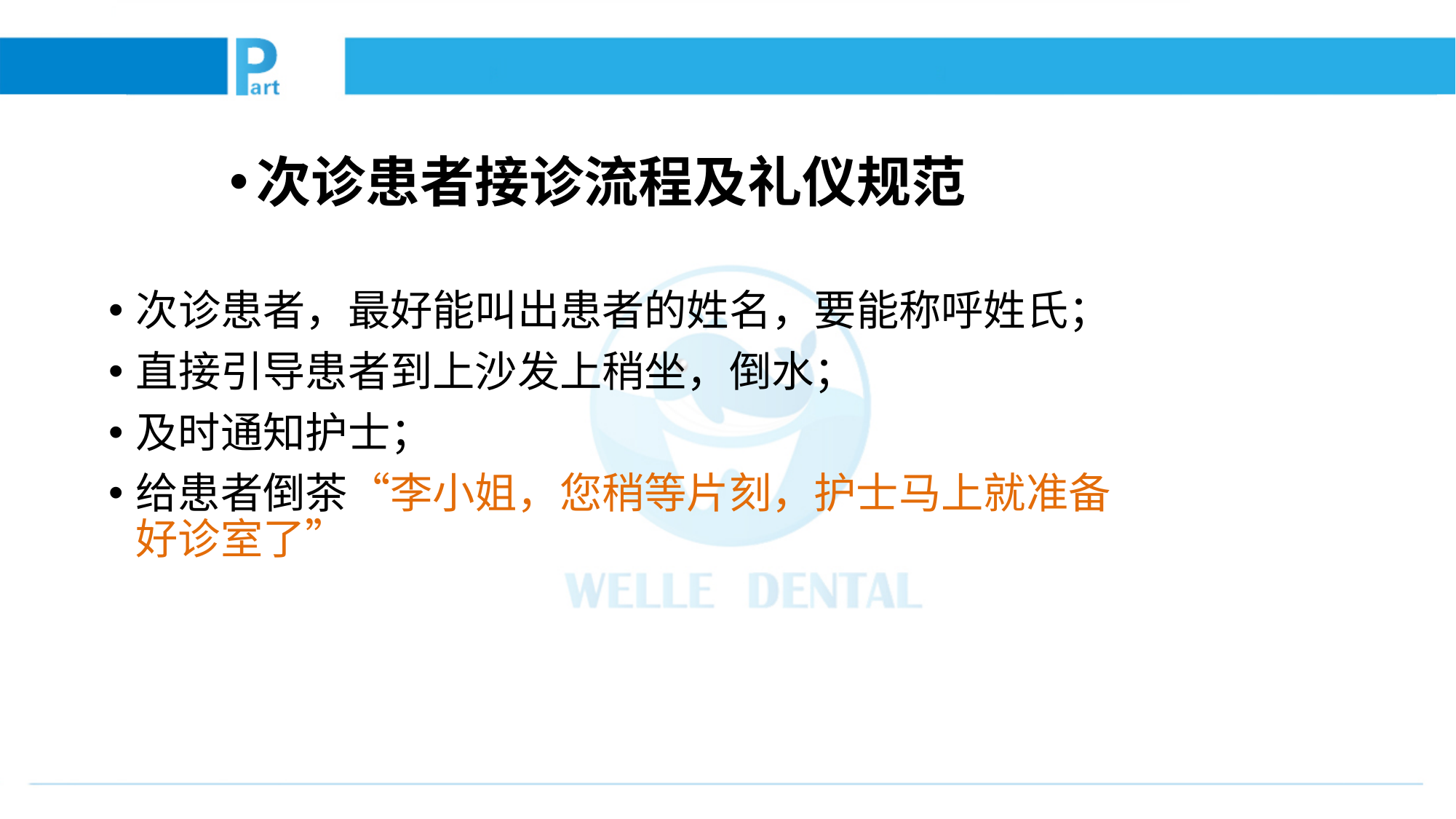

次诊患者接诊流程及礼仪规范
次诊患者，最好能叫出患者的姓名，要能称呼姓氏；
直接引导患者到上沙发上稍坐，倒水；
及时通知护士；
给患者倒茶“李小姐，您稍等片刻，护士马上就准备好诊室了”